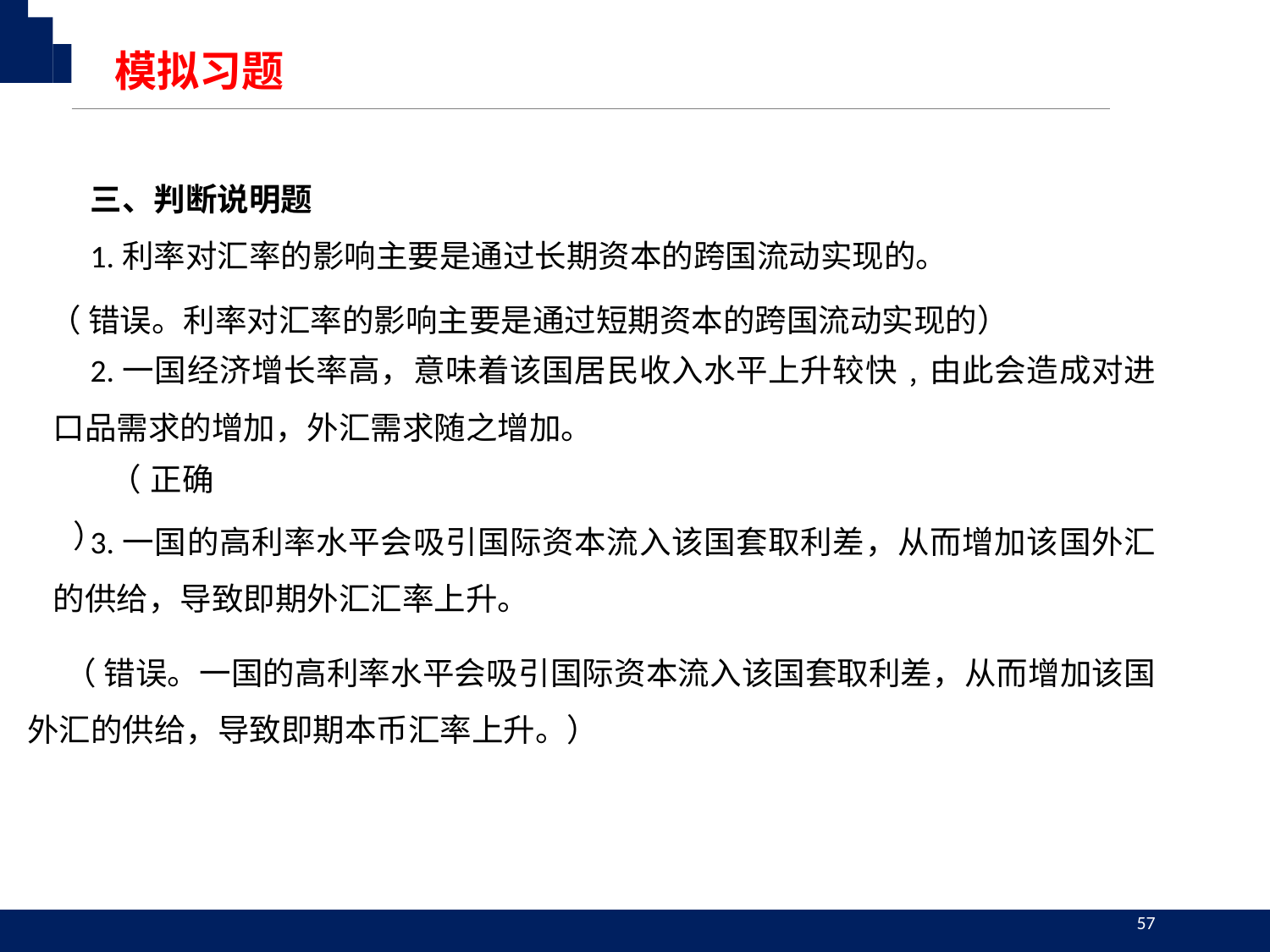

模拟习题
三、判断说明题
1.利率对汇率的影响主要是通过长期资本的跨国流动实现的。

2.一国经济增长率高，意味着该国居民收入水平上升较快﹐由此会造成对进口品需求的增加，外汇需求随之增加。

3.一国的高利率水平会吸引国际资本流入该国套取利差，从而增加该国外汇的供给，导致即期外汇汇率上升。
（ 错误。利率对汇率的影响主要是通过短期资本的跨国流动实现的）
（ 正确 ）
（ 错误。一国的高利率水平会吸引国际资本流入该国套取利差，从而增加该国外汇的供给，导致即期本币汇率上升。）
57